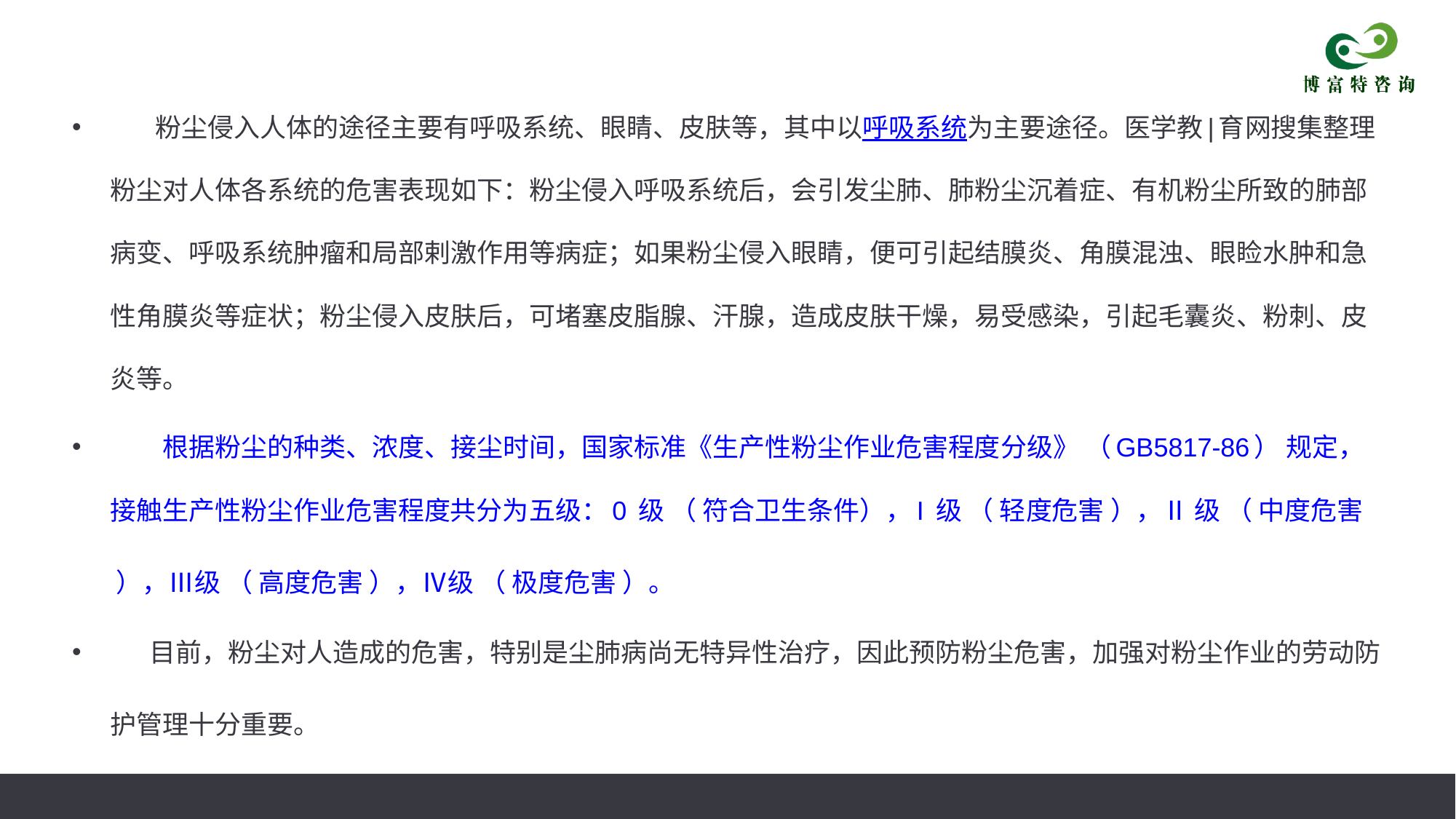

粉尘侵入人体的途径主要有呼吸系统、眼睛、皮肤等，其中以呼吸系统为主要途径。医学教|育网搜集整理粉尘对人体各系统的危害表现如下：粉尘侵入呼吸系统后，会引发尘肺、肺粉尘沉着症、有机粉尘所致的肺部病变、呼吸系统肿瘤和局部剌激作用等病症；如果粉尘侵入眼睛，便可引起结膜炎、角膜混浊、眼睑水肿和急性角膜炎等症状；粉尘侵入皮肤后，可堵塞皮脂腺、汗腺，造成皮肤干燥，易受感染，引起毛囊炎、粉刺、皮炎等。
　　根据粉尘的种类、浓度、接尘时间，国家标准《生产性粉尘作业危害程度分级》 （GB5817-86） 规定，接触生产性粉尘作业危害程度共分为五级：0 级 （ 符合卫生条件），I 级 （ 轻度危害 ），Ⅱ 级 （ 中度危害 ），Ⅲ级 （ 高度危害 ），Ⅳ级 （ 极度危害 ）。
      目前，粉尘对人造成的危害，特别是尘肺病尚无特异性治疗，因此预防粉尘危害，加强对粉尘作业的劳动防护管理十分重要。